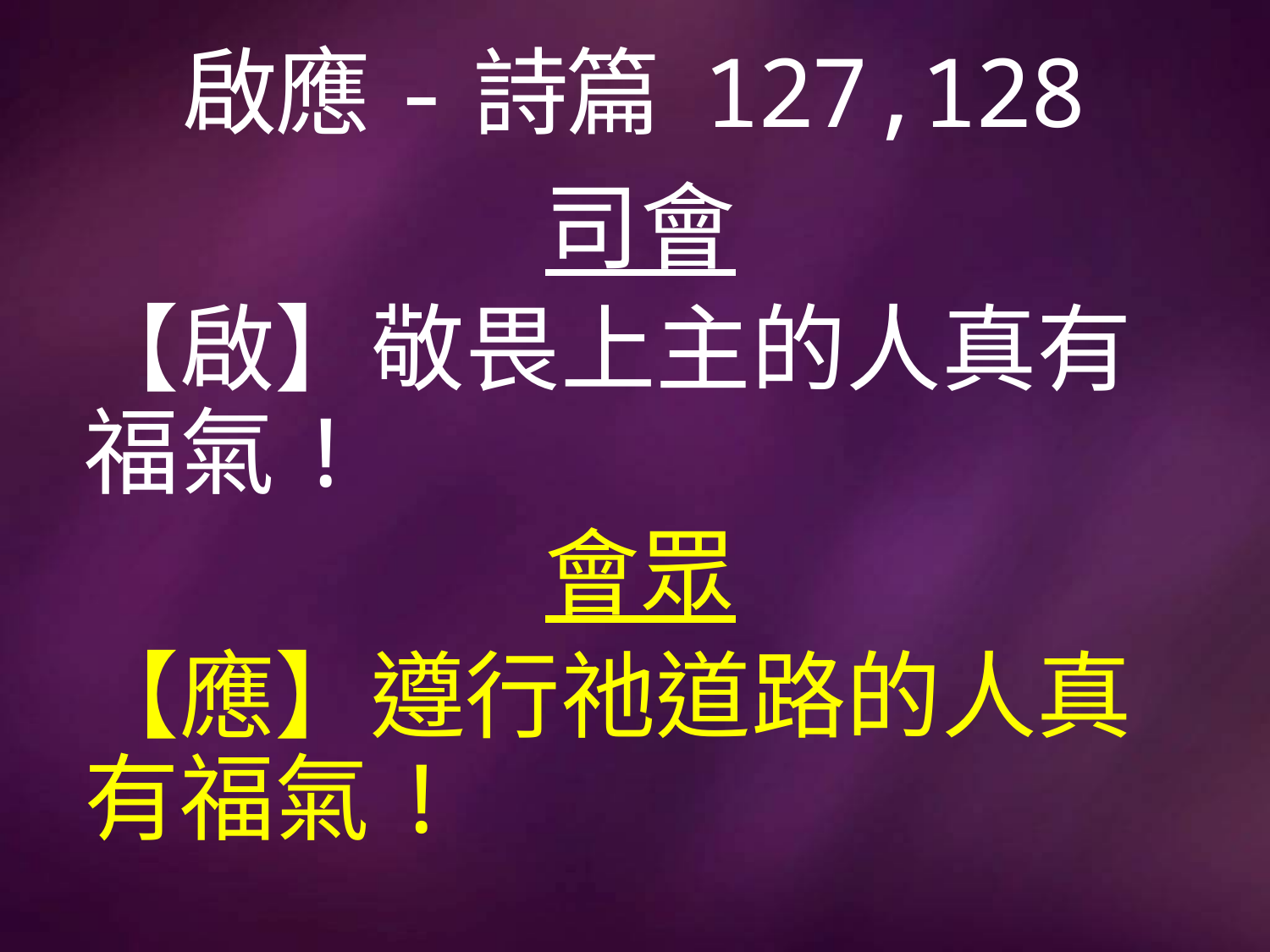

# 啟應-詩篇 127,128
司會
【啟】敬畏上主的人真有福氣!
會眾
【應】遵行祂道路的人真有福氣!